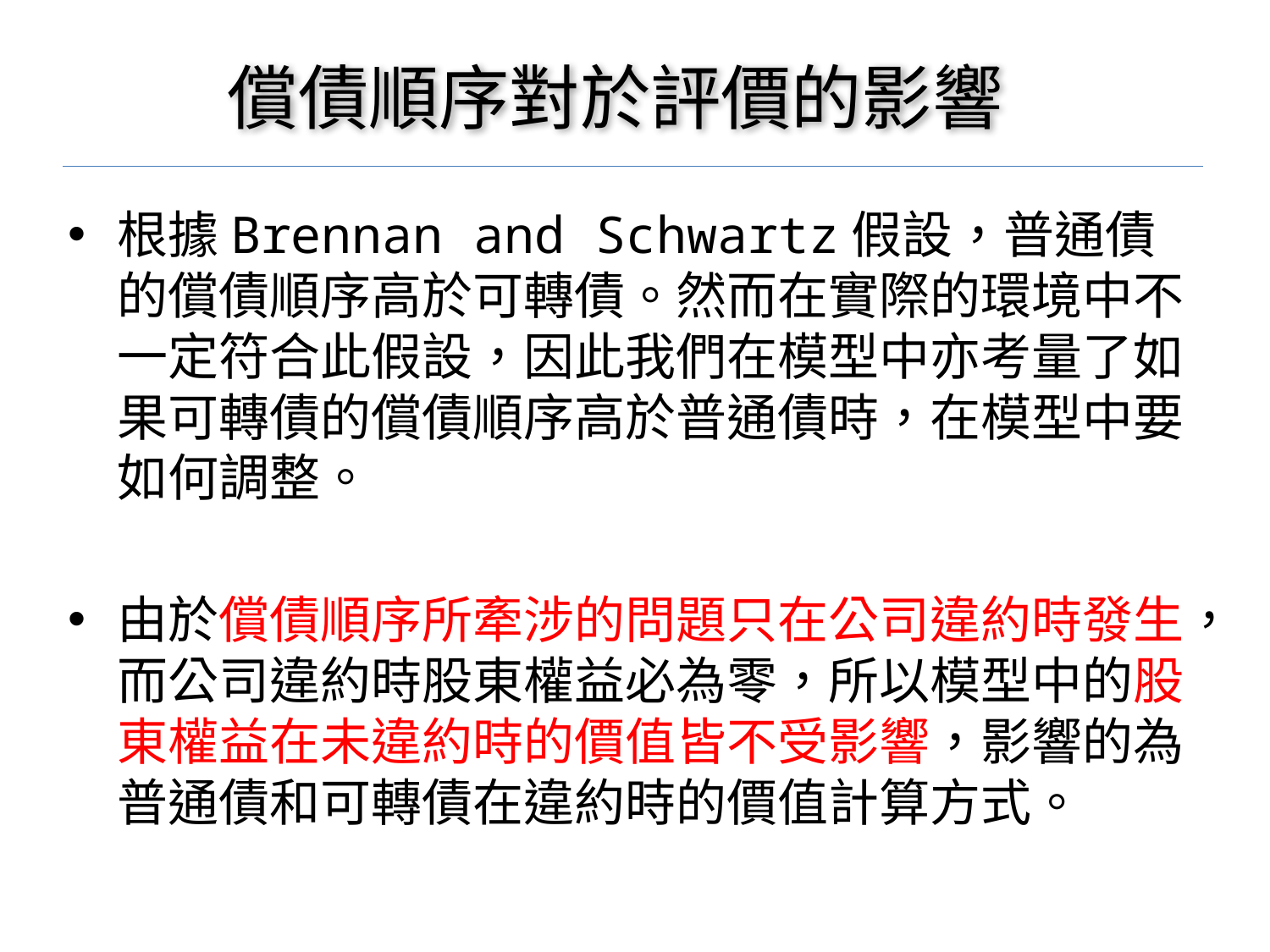

# 償債順序對於評價的影響
根據Brennan and Schwartz假設，普通債的償債順序高於可轉債。然而在實際的環境中不一定符合此假設，因此我們在模型中亦考量了如果可轉債的償債順序高於普通債時，在模型中要如何調整。

由於償債順序所牽涉的問題只在公司違約時發生，而公司違約時股東權益必為零，所以模型中的股東權益在未違約時的價值皆不受影響，影響的為普通債和可轉債在違約時的價值計算方式。